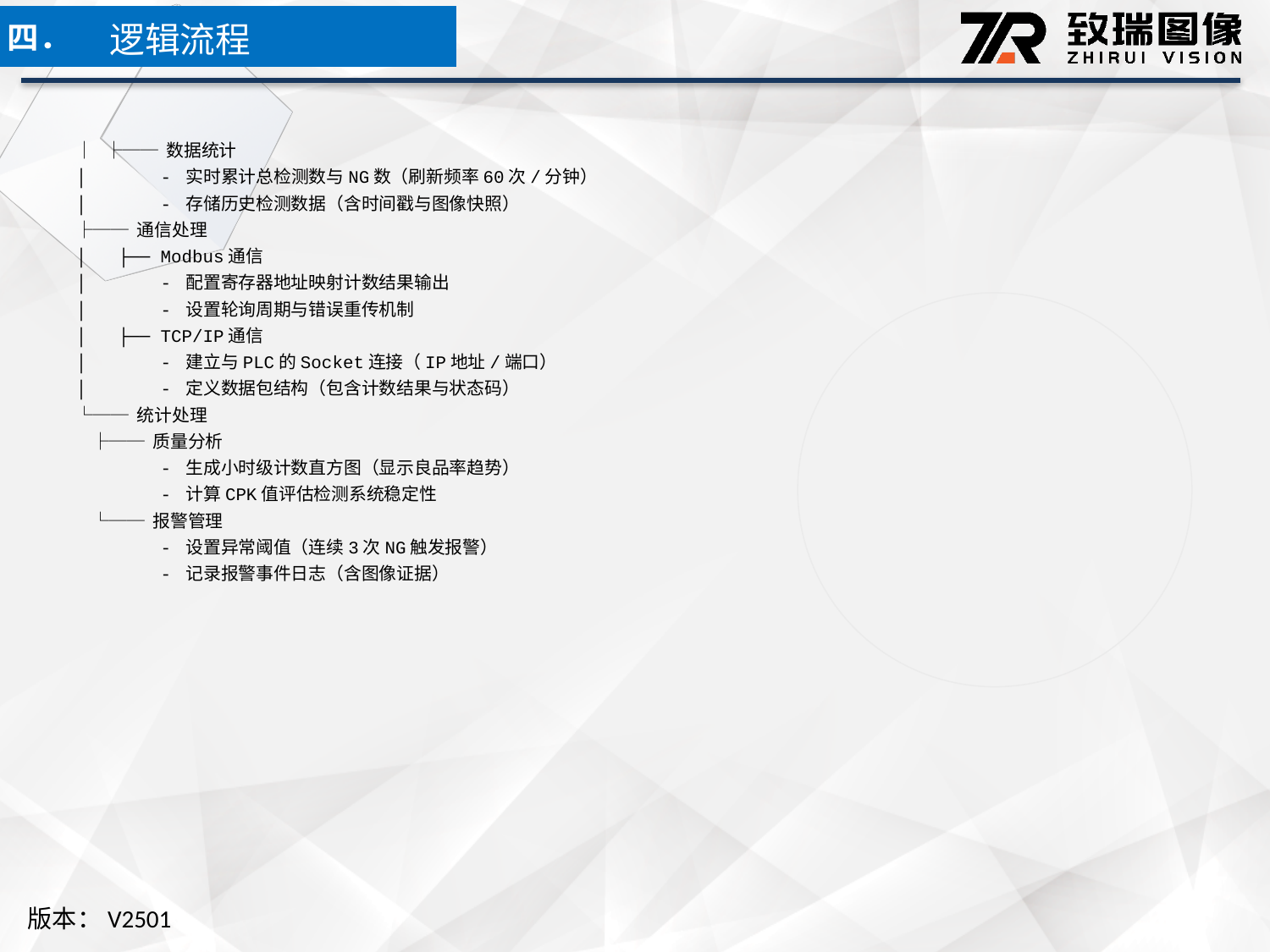

逻辑流程
四．

│   ├── 数据统计
│       - 实时累计总检测数与NG数（刷新频率60次/分钟）
│       - 存储历史检测数据（含时间戳与图像快照）
├── 通信处理
│   ├── Modbus通信
│       - 配置寄存器地址映射计数结果输出
│       - 设置轮询周期与错误重传机制
│   ├── TCP/IP通信
│       - 建立与PLC的Socket连接（IP地址/端口）
│       - 定义数据包结构（包含计数结果与状态码）
└── 统计处理
    ├── 质量分析
        - 生成小时级计数直方图（显示良品率趋势）
        - 计算CPK值评估检测系统稳定性
    └── 报警管理
        - 设置异常阈值（连续3次NG触发报警）
        - 记录报警事件日志（含图像证据）